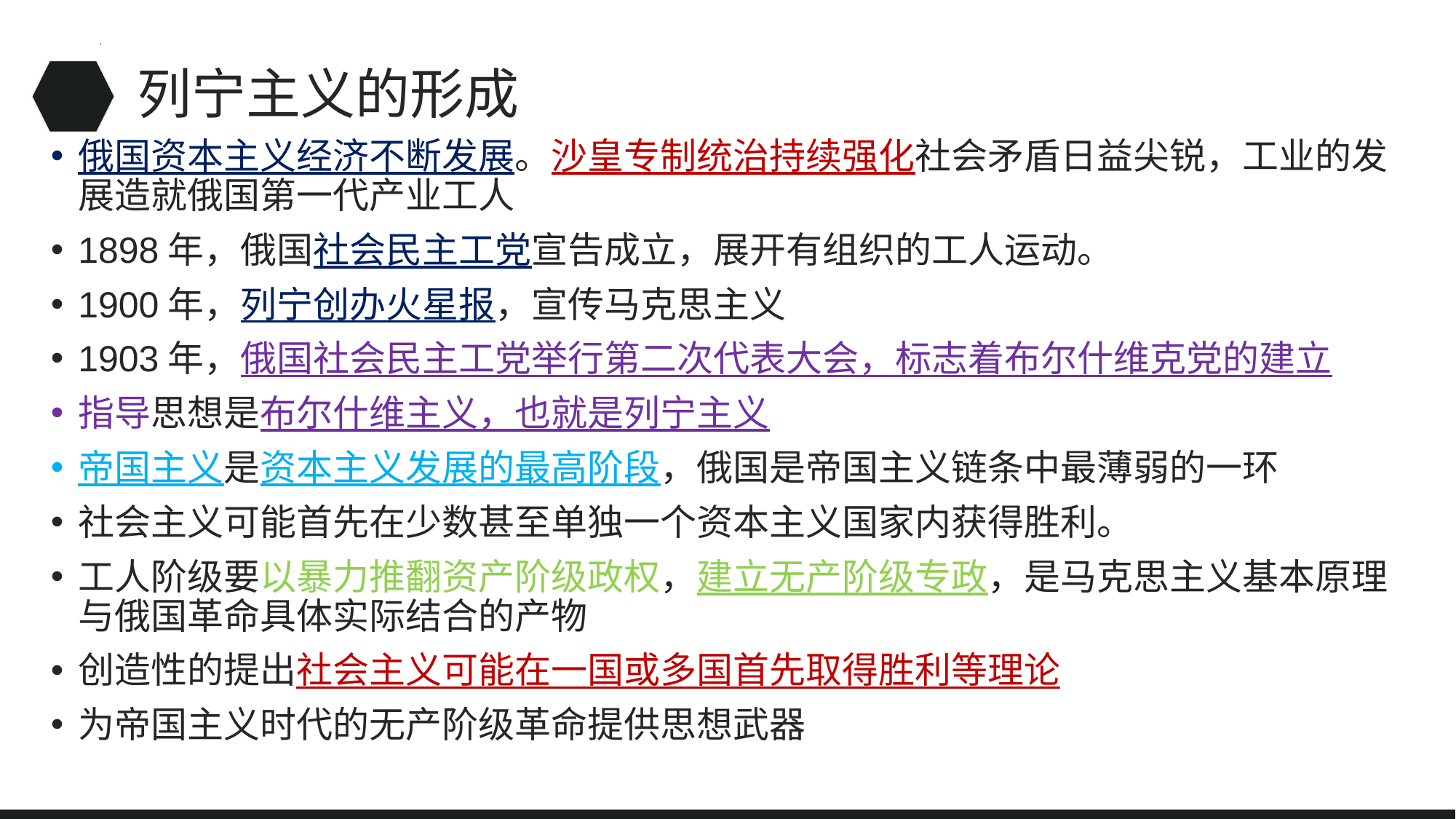

# 列宁主义的形成
俄国资本主义经济不断发展。沙皇专制统治持续强化社会矛盾日益尖锐，工业的发展造就俄国第一代产业工人
1898年，俄国社会民主工党宣告成立，展开有组织的工人运动。
1900年，列宁创办火星报，宣传马克思主义
1903年，俄国社会民主工党举行第二次代表大会，标志着布尔什维克党的建立
指导思想是布尔什维主义，也就是列宁主义
帝国主义是资本主义发展的最高阶段，俄国是帝国主义链条中最薄弱的一环
社会主义可能首先在少数甚至单独一个资本主义国家内获得胜利。
工人阶级要以暴力推翻资产阶级政权，建立无产阶级专政，是马克思主义基本原理与俄国革命具体实际结合的产物
创造性的提出社会主义可能在一国或多国首先取得胜利等理论
为帝国主义时代的无产阶级革命提供思想武器